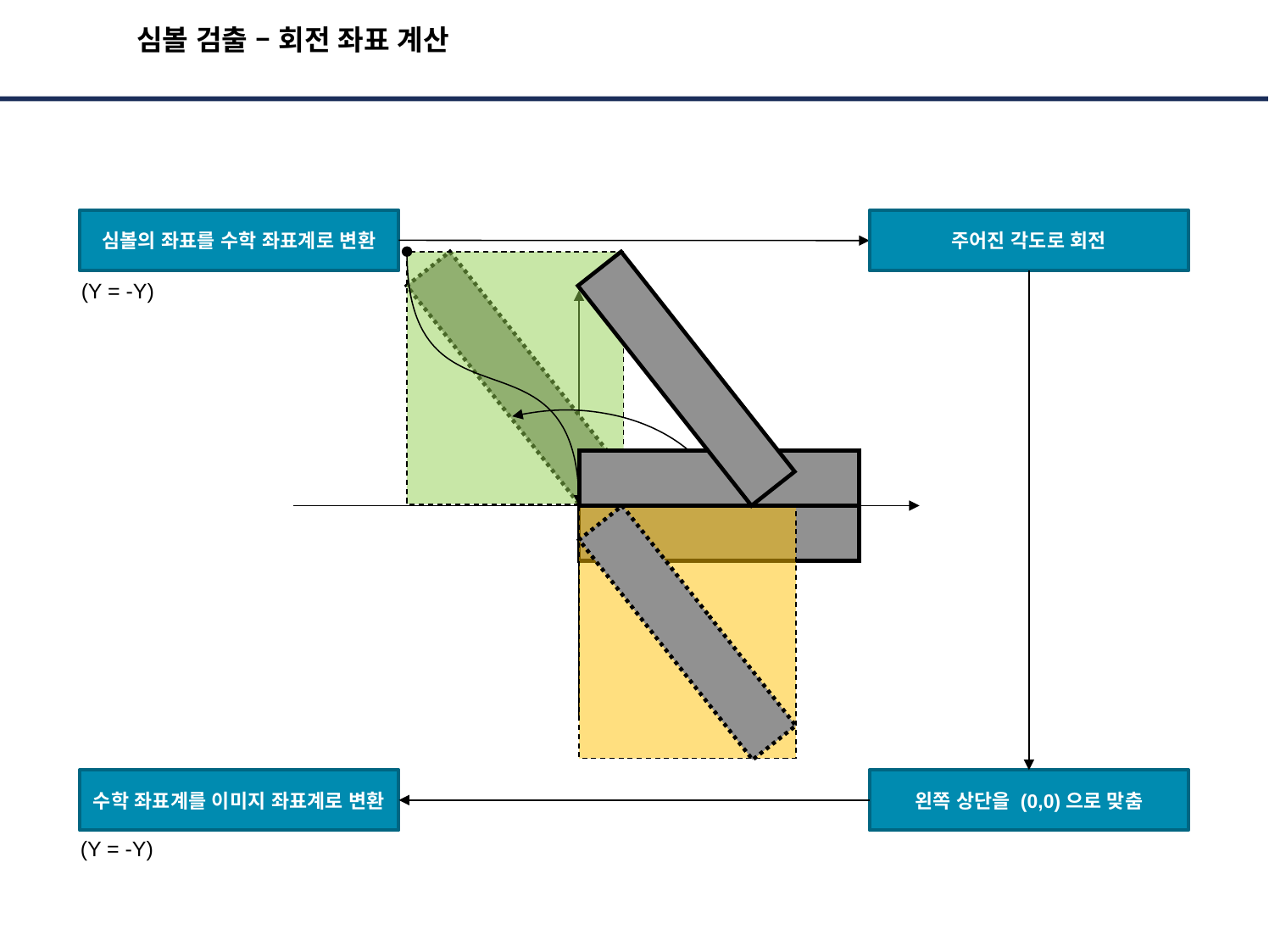

# 심볼 검출 – 회전 좌표 계산
심볼의 좌표를 수학 좌표계로 변환
주어진 각도로 회전

(Y = -Y)

(0,0)
(0,0)

수학 좌표계를 이미지 좌표계로 변환
왼쪽 상단을 (0,0)으로 맞춤
(Y = -Y)